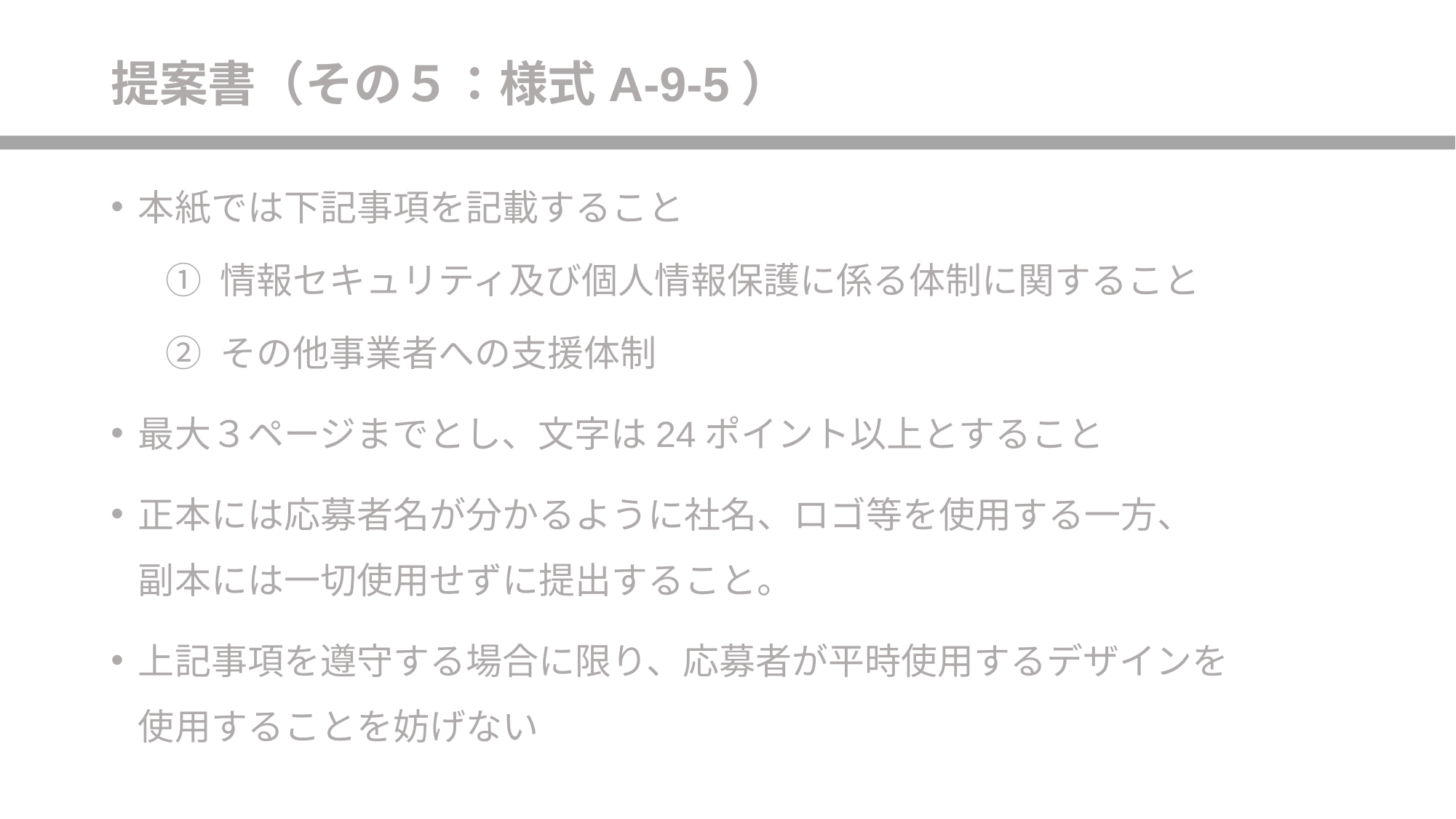

# 提案書（その５：様式A-9-5）

本紙では下記事項を記載すること
情報セキュリティ及び個人情報保護に係る体制に関すること
その他事業者への支援体制
最大３ページまでとし、文字は24ポイント以上とすること
正本には応募者名が分かるように社名、ロゴ等を使用する一方、
副本には一切使用せずに提出すること。
上記事項を遵守する場合に限り、応募者が平時使用するデザインを
使用することを妨げない